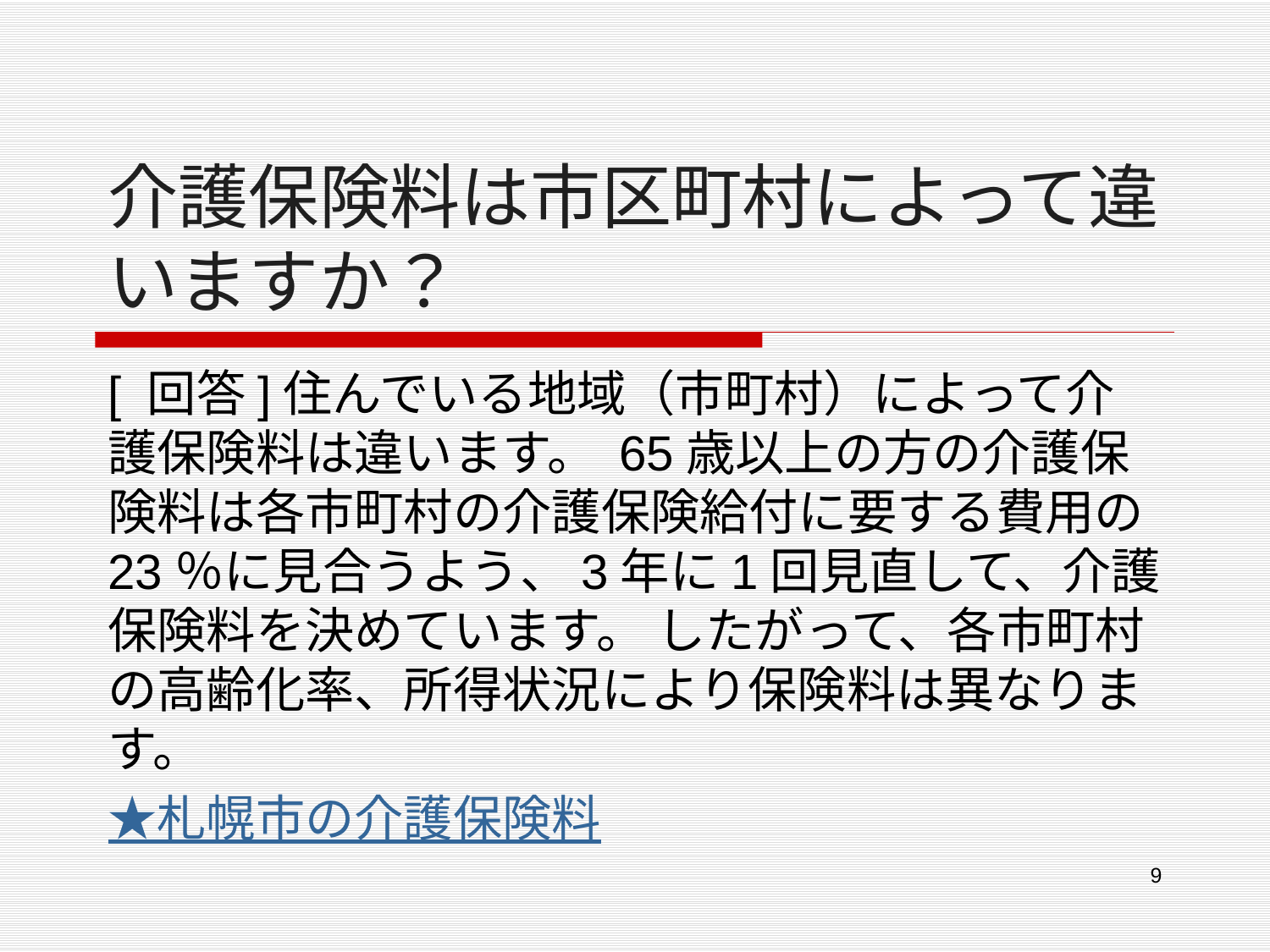

# 介護保険料は市区町村によって違いますか？
[ 回答]住んでいる地域（市町村）によって介護保険料は違います。 65歳以上の方の介護保険料は各市町村の介護保険給付に要する費用の23％に見合うよう、3年に1回見直して、介護保険料を決めています。 したがって、各市町村の高齢化率、所得状況により保険料は異なります。
★札幌市の介護保険料
9